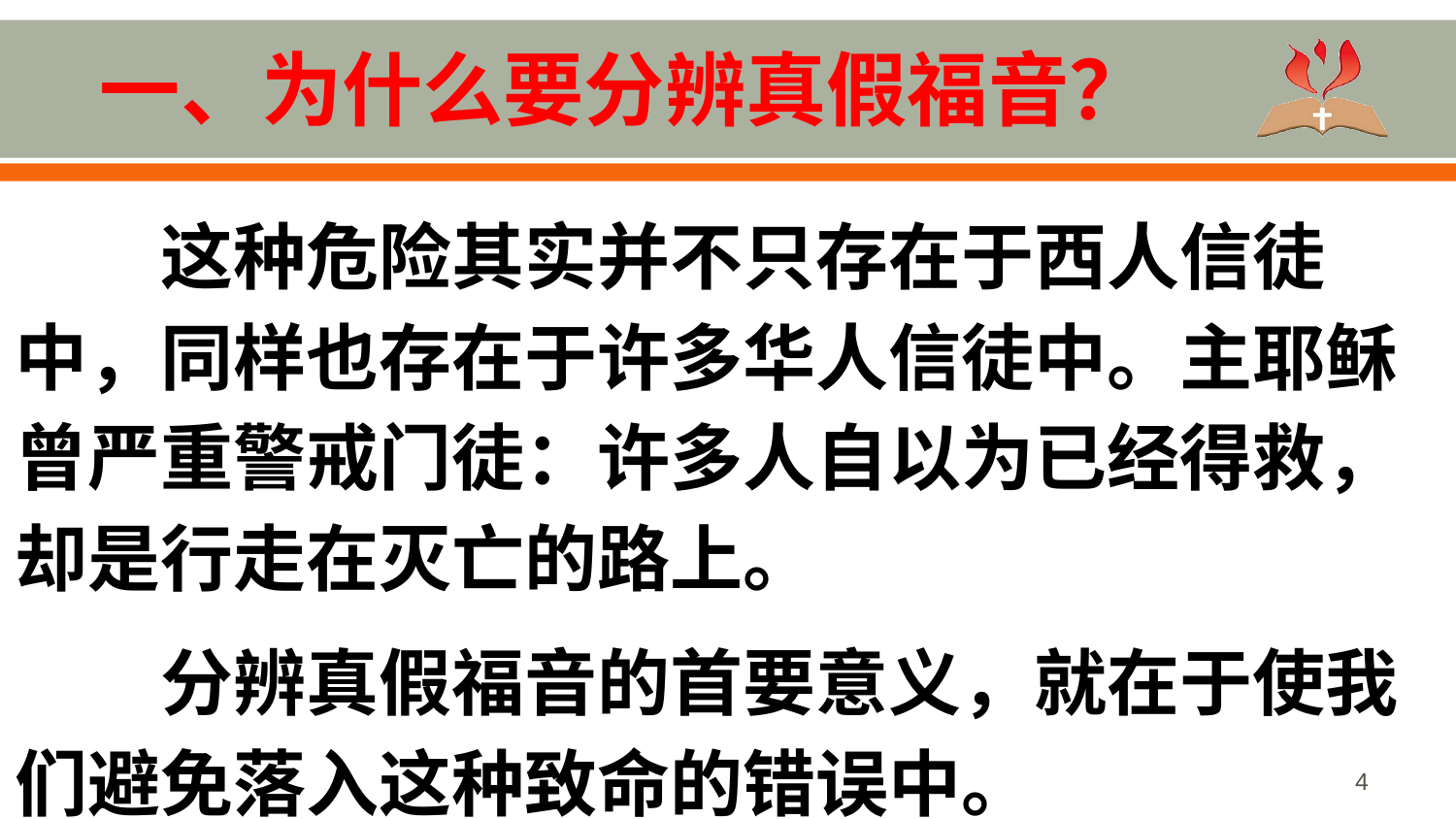

# 一、为什么要分辨真假福音？
这种危险其实并不只存在于西人信徒中，同样也存在于许多华人信徒中。主耶稣曾严重警戒门徒：许多人自以为已经得救，却是行走在灭亡的路上。
分辨真假福音的首要意义，就在于使我们避免落入这种致命的错误中。

4